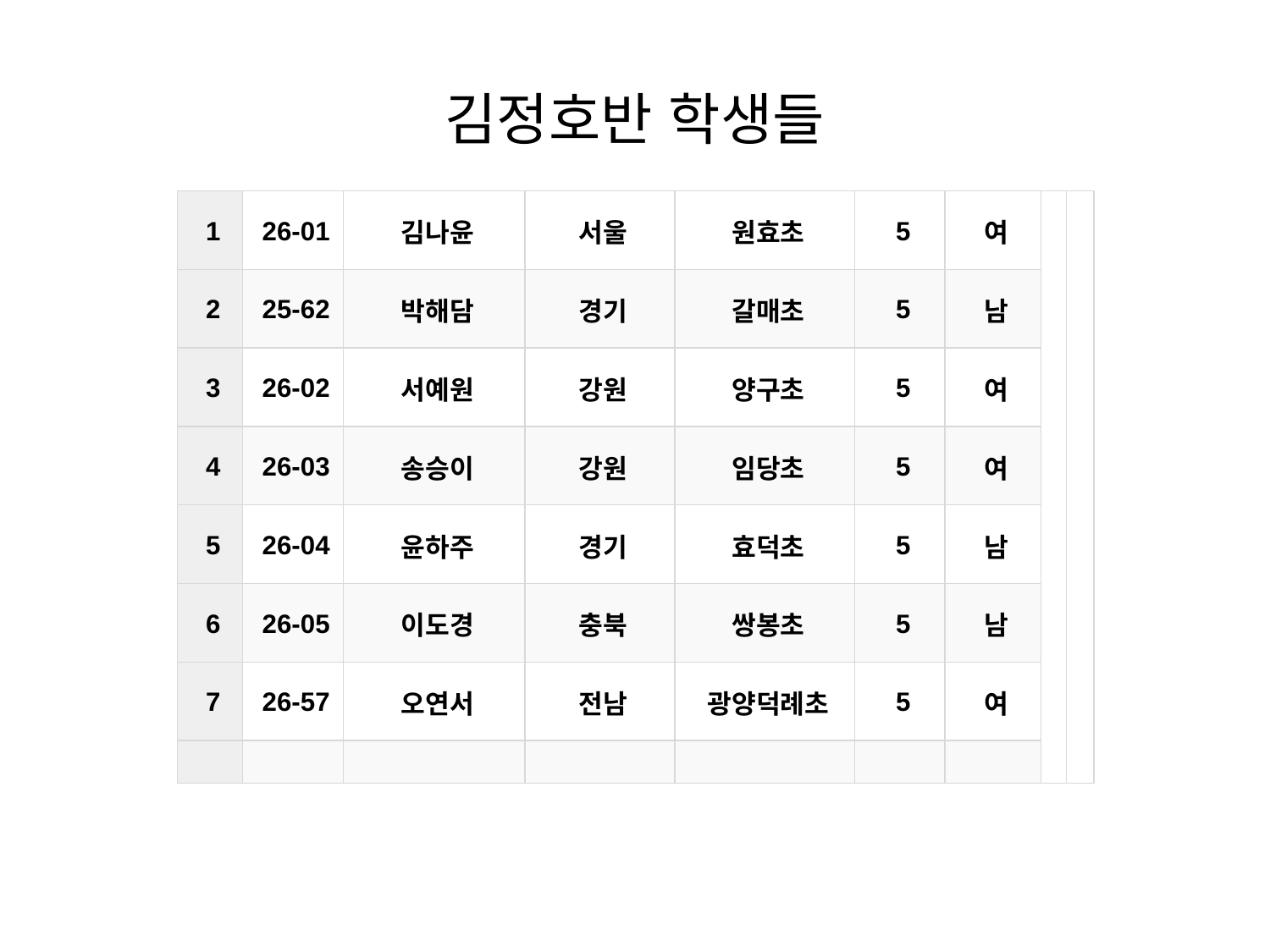

# 김정호반 학생들
| 1 | 26-01 | 김나윤 | 서울 | 원효초 | 5 | 여 |  |  |
| --- | --- | --- | --- | --- | --- | --- | --- | --- |
| 2 | 25-62 | 박해담 | 경기 | 갈매초 | 5 | 남 |  |  |
| 3 | 26-02 | 서예원 | 강원 | 양구초 | 5 | 여 |  |  |
| 4 | 26-03 | 송승이 | 강원 | 임당초 | 5 | 여 |  |  |
| 5 | 26-04 | 윤하주 | 경기 | 효덕초 | 5 | 남 |  |  |
| 6 | 26-05 | 이도경 | 충북 | 쌍봉초 | 5 | 남 |  |  |
| 7 | 26-57 | 오연서 | 전남 | 광양덕례초 | 5 | 여 |  |  |
|  |  |  |  |  |  |  |  |  |